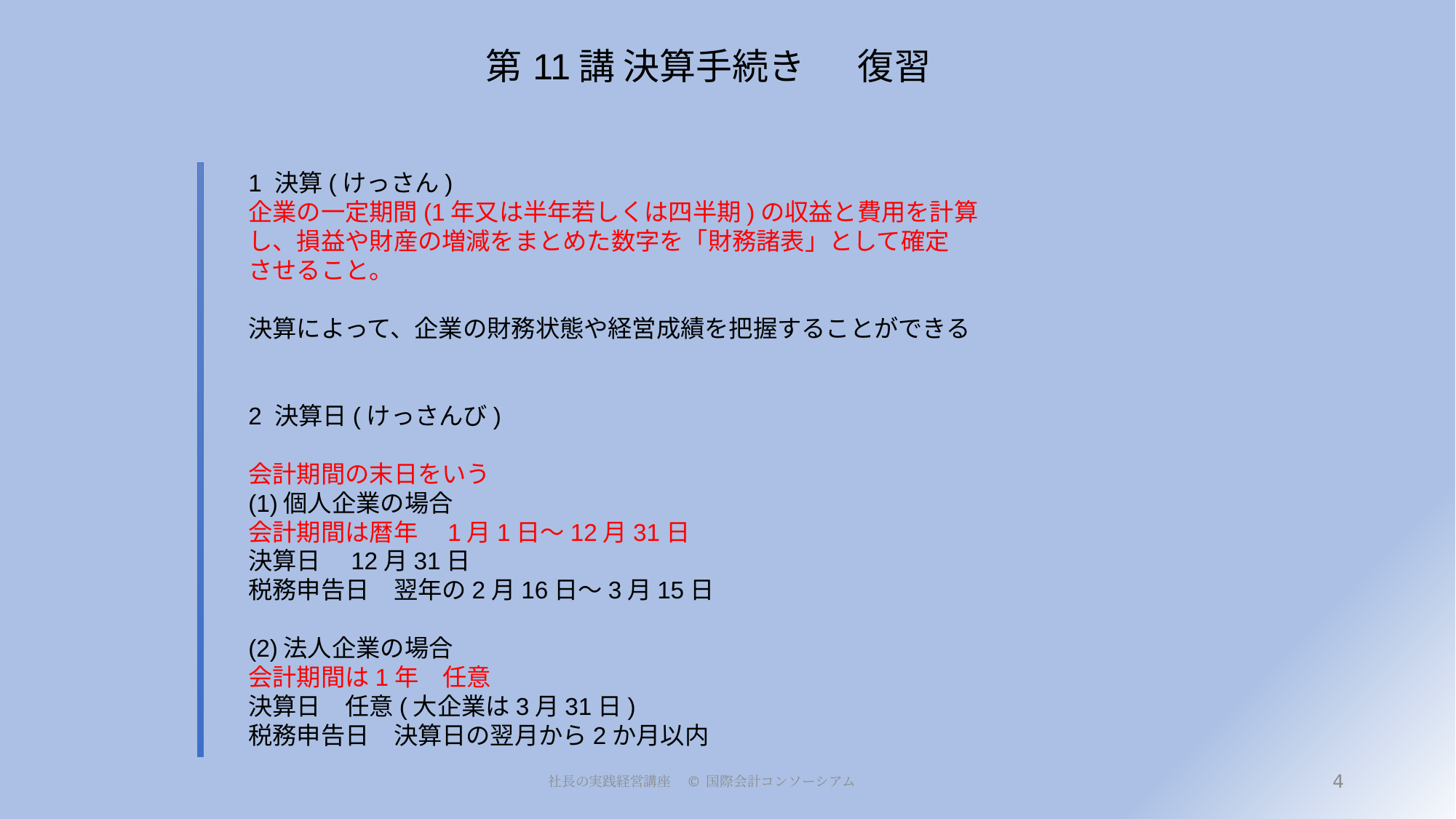

# 第11講 決算手続き  　復習

1 決算(けっさん)
企業の一定期間(1年又は半年若しくは四半期)の収益と費用を計算
し、損益や財産の増減をまとめた数字を「財務諸表」として確定
させること。
決算によって、企業の財務状態や経営成績を把握することができる

2 決算日(けっさんび)

会計期間の末日をいう
(1)個人企業の場合
会計期間は暦年　1月1日～12月31日
決算日　12月31日
税務申告日　翌年の2月16日～3月15日

(2)法人企業の場合
会計期間は1年　任意
決算日　任意(大企業は3月31日)
税務申告日　決算日の翌月から2か月以内
4
社長の実践経営講座　© 国際会計コンソーシアム